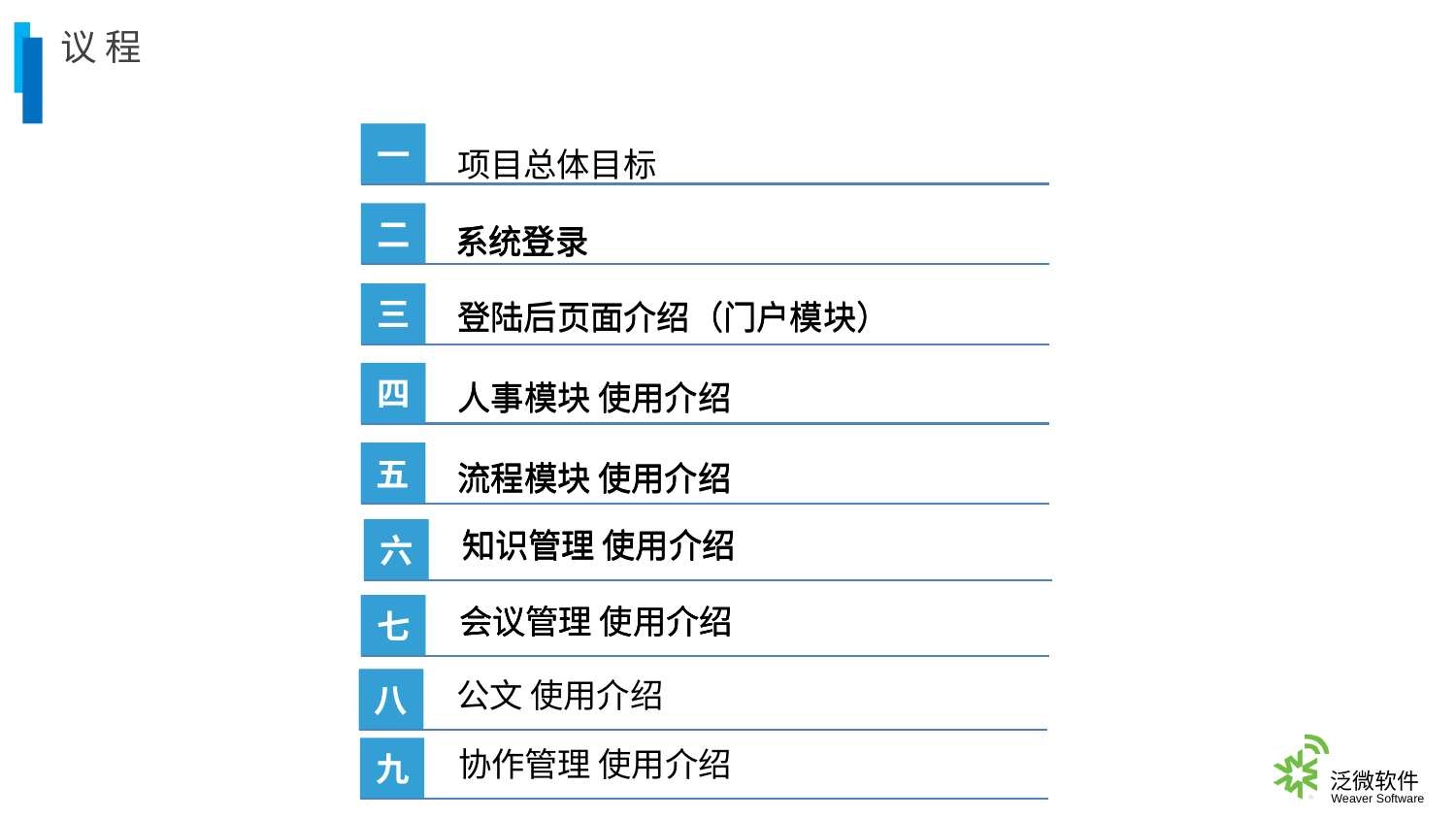

议 程

一
系统登录
一
系统登录
一
系统登录
项目总体目标

二
登陆后页面介绍（门户模块）
二
登陆后页面介绍（门户模块）
三
人事模块 使用介绍
三
人事模块 使用介绍
四
流程模块 使用介绍
四
流程模块 使用介绍
四
流程模块 使用介绍
五
五
五
知识管理 使用介绍
七
知识管理 使用介绍
六
知识管理 使用介绍
七
会议管理 使用介绍
八
会议管理 使用介绍
七
会议管理 使用介绍
八
公文 使用介绍
九
八
九
协作管理 使用介绍
九